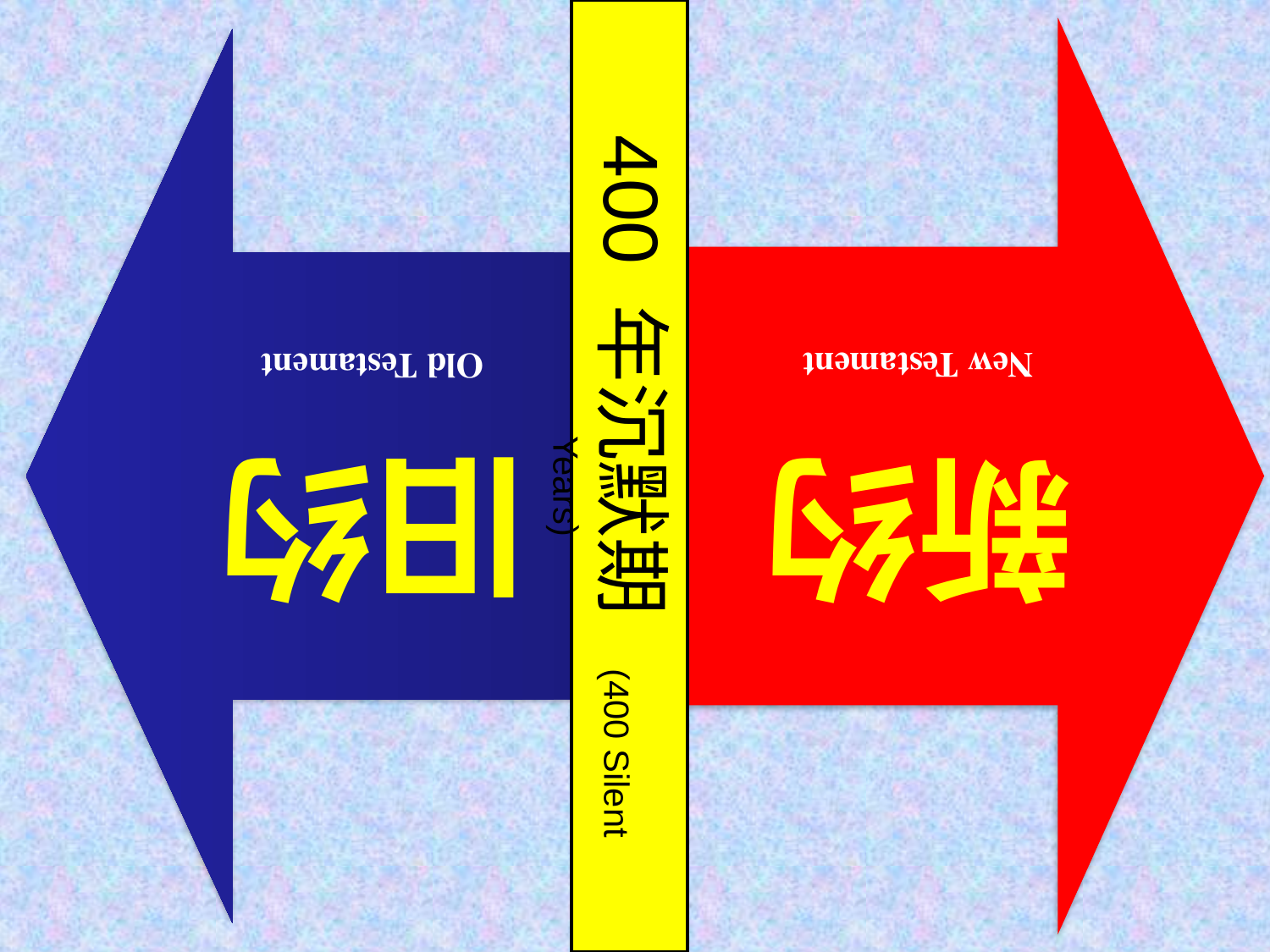

旧约
Old Testament
新约
New Testament
400 年沉默期  (400 Silent Years)